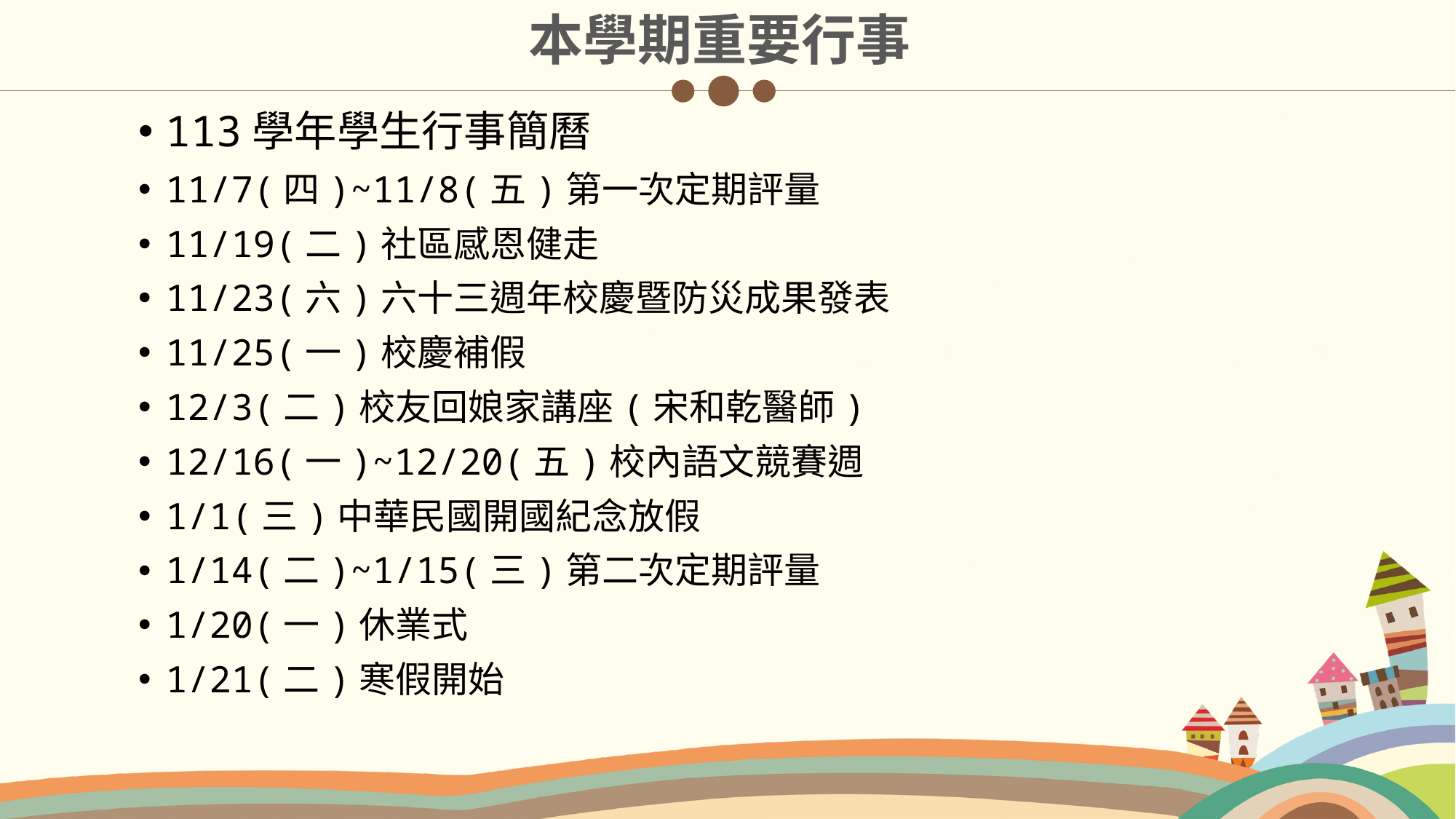

本學期重要行事
113學年學生行事簡曆
11/7(四)~11/8(五)第一次定期評量
11/19(二)社區感恩健走
11/23(六)六十三週年校慶暨防災成果發表
11/25(一)校慶補假
12/3(二)校友回娘家講座(宋和乾醫師)
12/16(一)~12/20(五)校內語文競賽週
1/1(三)中華民國開國紀念放假
1/14(二)~1/15(三)第二次定期評量
1/20(一)休業式
1/21(二)寒假開始